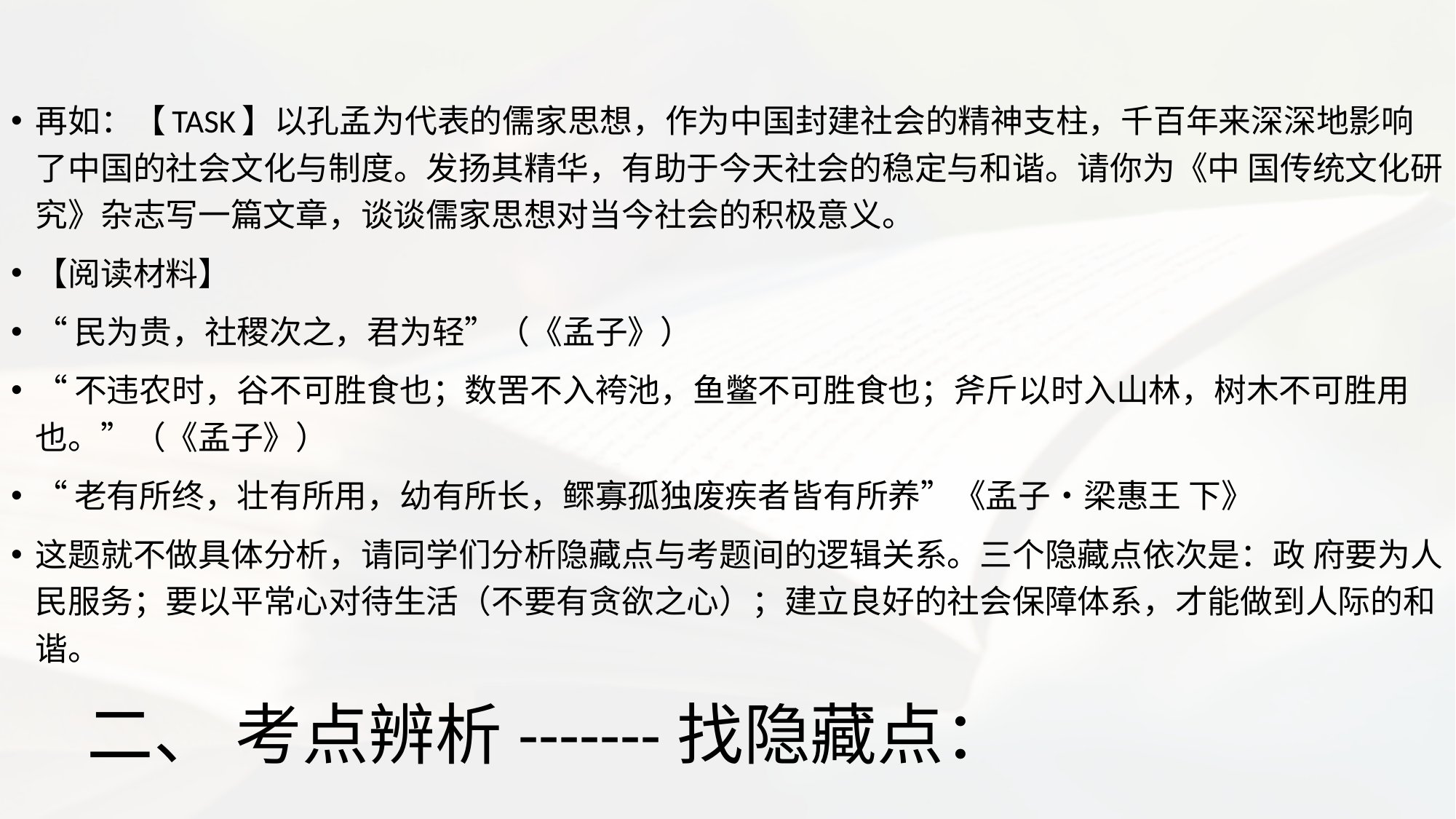

再如：【TASK】以孔孟为代表的儒家思想，作为中国封建社会的精神支柱，千百年来深深地影响了中国的社会文化与制度。发扬其精华，有助于今天社会的稳定与和谐。请你为《中 国传统文化研究》杂志写一篇文章，谈谈儒家思想对当今社会的积极意义。
【阅读材料】
“民为贵，社稷次之，君为轻”（《孟子》）
“不违农时，谷不可胜食也；数罟不入袴池，鱼鳖不可胜食也；斧斤以时入山林，树木不可胜用也。”（《孟子》）
“老有所终，壮有所用，幼有所长，鳏寡孤独废疾者皆有所养”《孟子•梁惠王 下》
这题就不做具体分析，请同学们分析隐藏点与考题间的逻辑关系。三个隐藏点依次是：政 府要为人民服务；要以平常心对待生活（不要有贪欲之心）；建立良好的社会保障体系，才能做到人际的和谐。

# 二、 考点辨析-------找隐藏点：